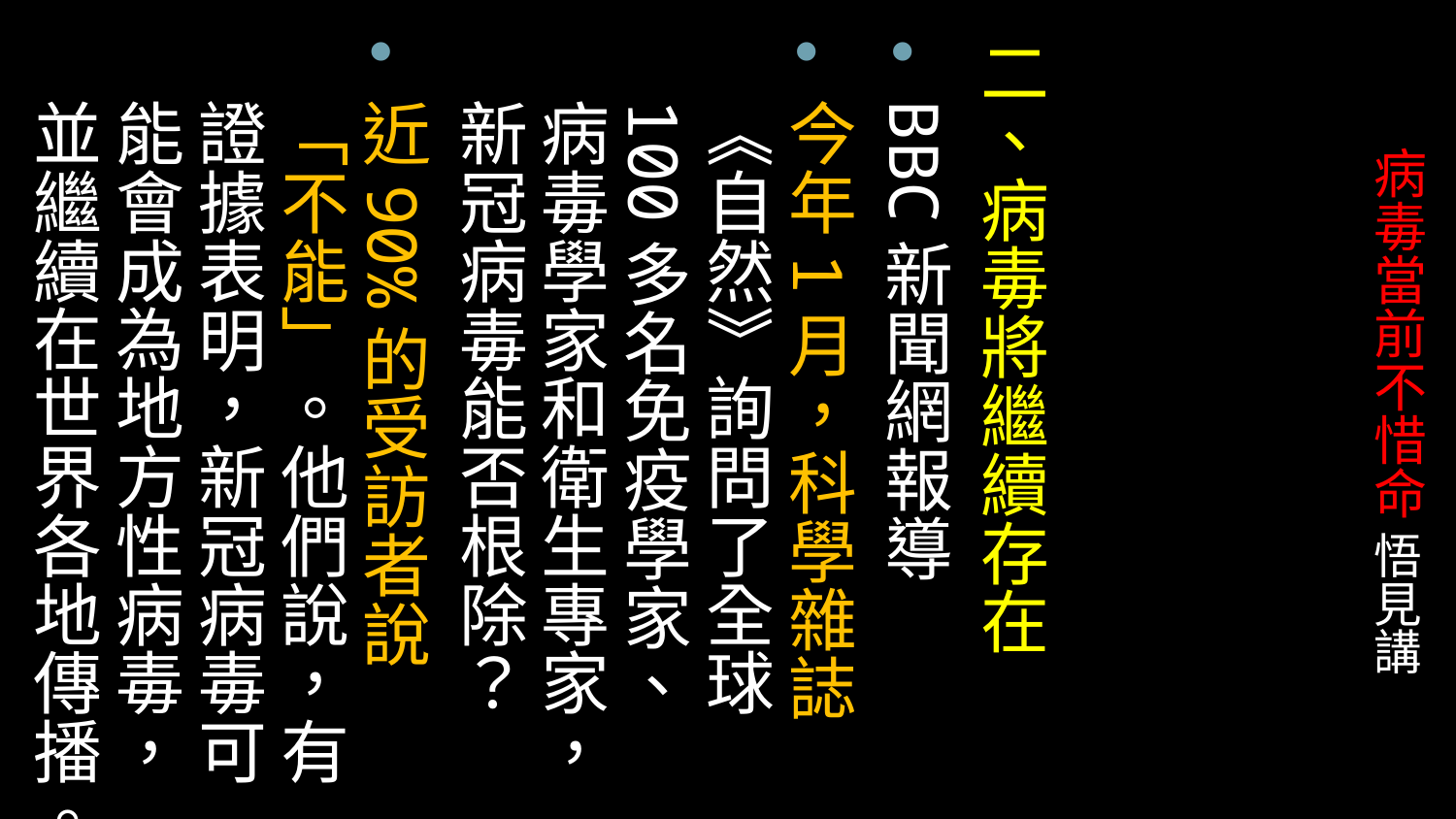

二、病毒將繼續存在
BBC新聞網報導
今年1月，科學雜誌《自然》詢問了全球100多名免疫學家、病毒學家和衛生專家，新冠病毒能否根除？
近90%的受訪者說「不能」。他們說，有證據表明，新冠病毒可能會成為地方性病毒，並繼續在世界各地傳播。
# 病毒當前不惜命 悟見講